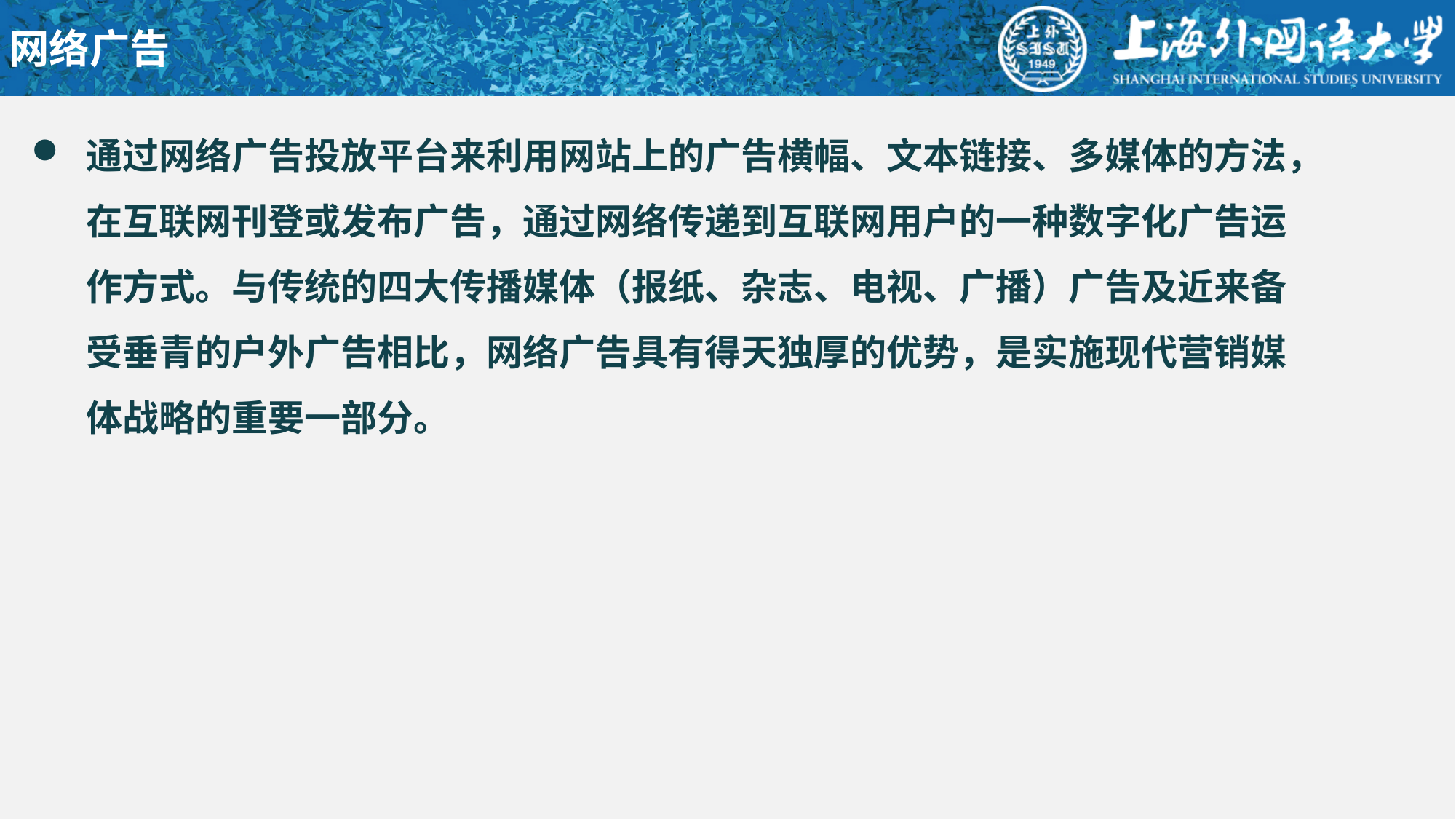

# 网络广告
通过网络广告投放平台来利用网站上的广告横幅、文本链接、多媒体的方法，在互联网刊登或发布广告，通过网络传递到互联网用户的一种数字化广告运作方式。与传统的四大传播媒体（报纸、杂志、电视、广播）广告及近来备受垂青的户外广告相比，网络广告具有得天独厚的优势，是实施现代营销媒体战略的重要一部分。